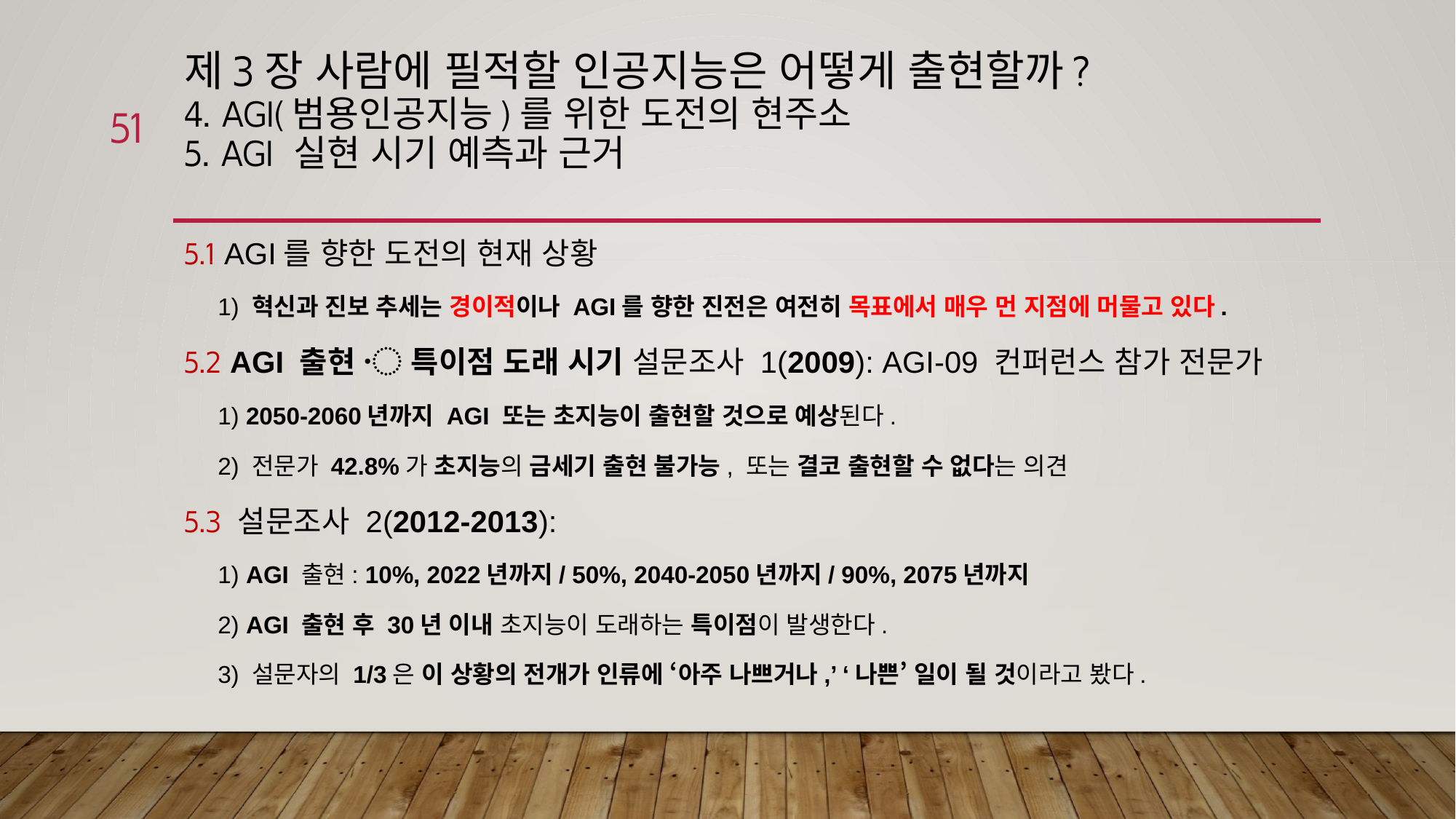

# 제3장 사람에 필적할 인공지능은 어떻게 출현할까? 4. AGI(범용인공지능)를 위한 도전의 현주소 5. AGI 실현 시기 예측과 근거
51

5.1 AGI를 향한 도전의 현재 상황
     1) 혁신과 진보 추세는 경이적이나 AGI를 향한 진전은 여전히 목표에서 매우 먼 지점에 머물고 있다.
5.2 AGI 출현 〮 특이점 도래 시기 설문조사 1(2009): AGI-09 컨퍼런스 참가 전문가
     1) 2050-2060년까지 AGI 또는 초지능이 출현할 것으로 예상된다.
     2) 전문가 42.8%가 초지능의 금세기 출현 불가능, 또는 결코 출현할 수 없다는 의견
5.3 설문조사 2(2012-2013):
     1) AGI 출현: 10%, 2022년까지/ 50%, 2040-2050년까지/ 90%, 2075년까지
     2) AGI 출현 후 30년 이내 초지능이 도래하는 특이점이 발생한다.
     3) 설문자의 1/3은 이 상황의 전개가 인류에 ‘아주 나쁘거나,’ ‘나쁜’ 일이 될 것이라고 봤다.